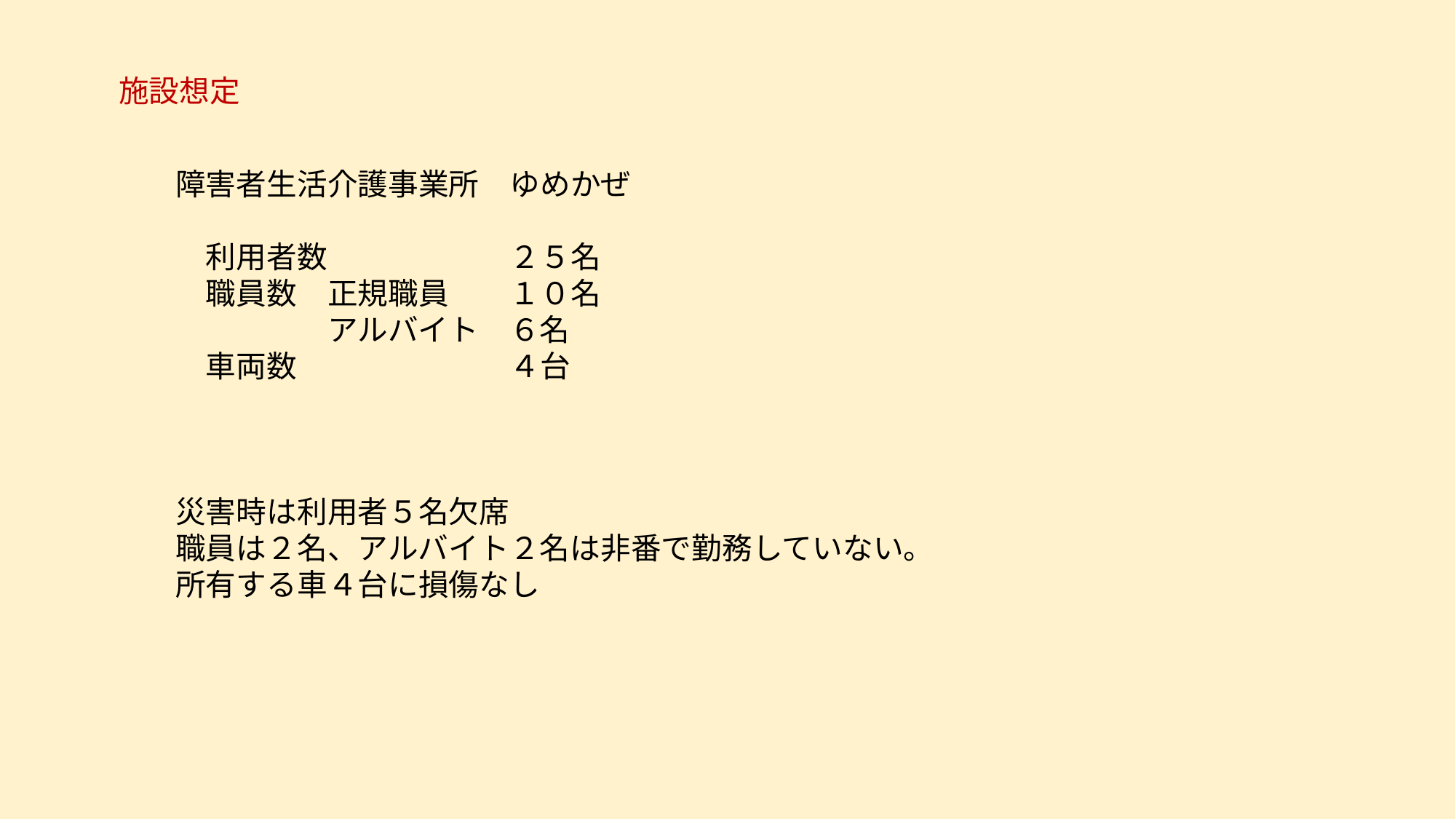

施設想定
障害者生活介護事業所　ゆめかぜ

　利用者数　　　　　　２５名
　職員数　正規職員　　１０名
　　　　　アルバイト　６名
　車両数　　　　　　　４台

災害時は利用者５名欠席
職員は２名、アルバイト２名は非番で勤務していない。
所有する車４台に損傷なし